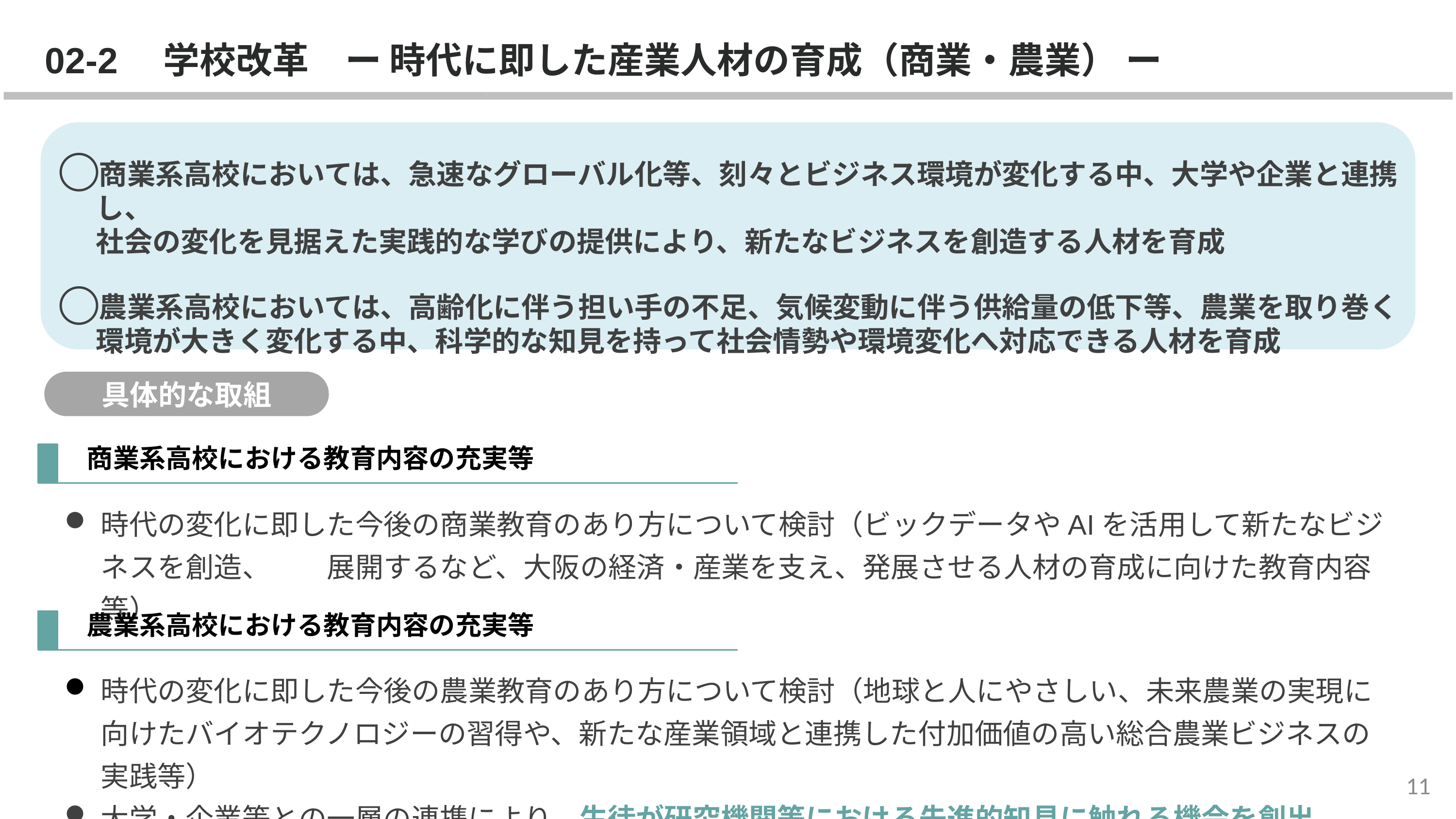

02-2　学校改革　ー 時代に即した産業人材の育成（商業・農業） ー

商業系高校においては、急速なグローバル化等、刻々とビジネス環境が変化する中、大学や企業と連携し、
社会の変化を見据えた実践的な学びの提供により、新たなビジネスを創造する人材を育成

農業系高校においては、高齢化に伴う担い手の不足、気候変動に伴う供給量の低下等、農業を取り巻く
環境が大きく変化する中、科学的な知見を持って社会情勢や環境変化へ対応できる人材を育成

具体的な取組
　商業系高校における教育内容の充実等

時代の変化に即した今後の商業教育のあり方について検討（ビックデータやAIを活用して新たなビジネスを創造、　　展開するなど、大阪の経済・産業を支え、発展させる人材の育成に向けた教育内容等）

　農業系高校における教育内容の充実等

時代の変化に即した今後の農業教育のあり方について検討（地球と人にやさしい、未来農業の実現に向けたバイオテクノロジーの習得や、新たな産業領域と連携した付加価値の高い総合農業ビジネスの実践等）
大学・企業等との一層の連携により、生徒が研究機関等における先進的知見に触れる機会を創出
11